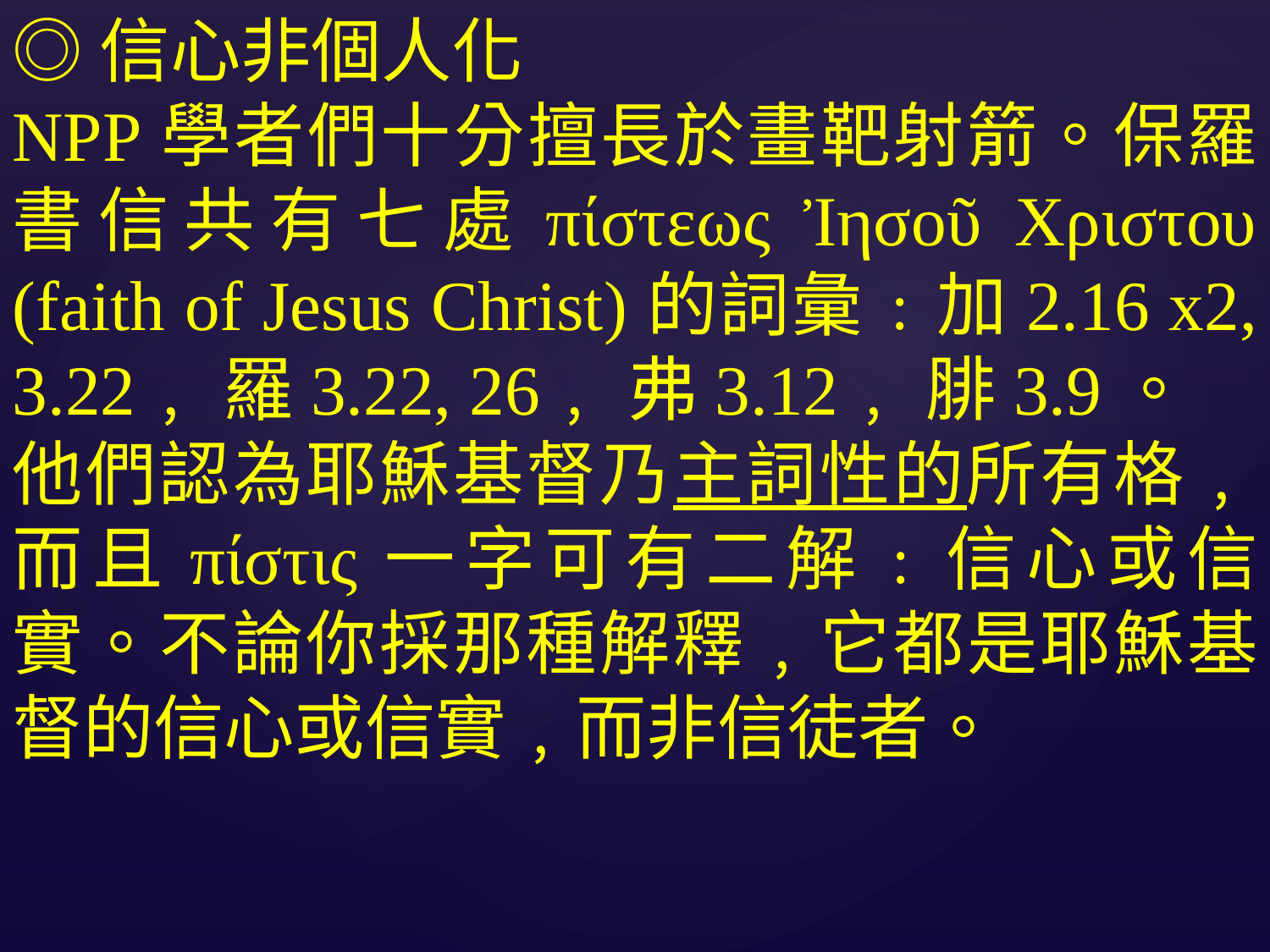

◎信心非個人化
NPP學者們十分擅長於畫靶射箭。保羅書信共有七處πίστεως Ἰησοῦ Χριστου (faith of Jesus Christ)的詞彙﹕加2.16 x2, 3.22﹐羅3.22, 26﹐弗3.12﹐腓3.9。
他們認為耶穌基督乃主詞性的所有格﹐而且πίστις一字可有二解﹕信心或信實。不論你採那種解釋﹐它都是耶穌基督的信心或信實﹐而非信徒者。